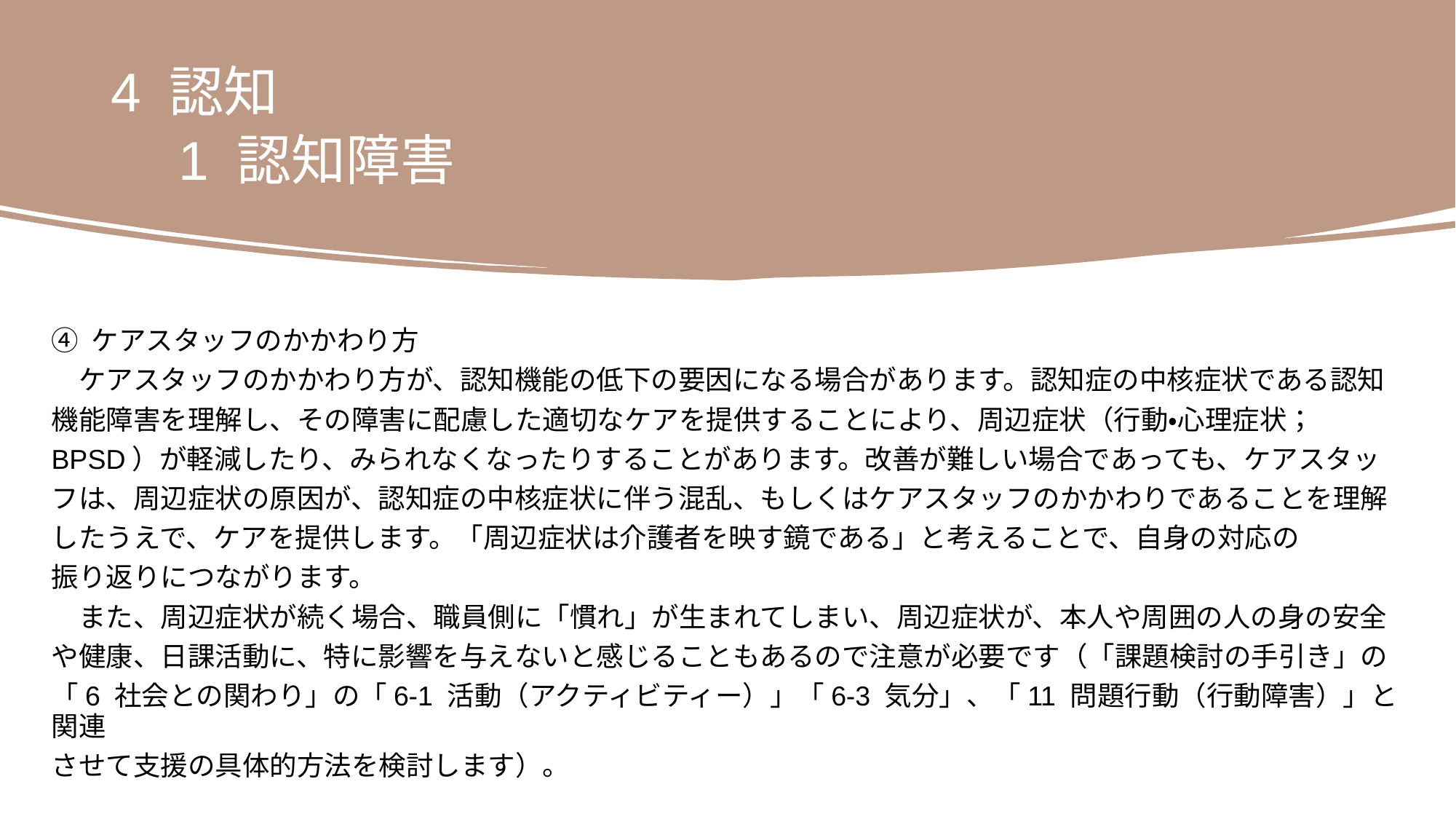

4 認知
　1 認知障害

④ ケアスタッフのかかわり方
　ケアスタッフのかかわり方が、認知機能の低下の要因になる場合があります。認知症の中核症状である認知
機能障害を理解し、その障害に配慮した適切なケアを提供することにより、周辺症状（行動・心理症状；
BPSD）が軽減したり、みられなくなったりすることがあります。改善が難しい場合であっても、ケアスタッ
フは、周辺症状の原因が、認知症の中核症状に伴う混乱、もしくはケアスタッフのかかわりであることを理解
したうえで、ケアを提供します。「周辺症状は介護者を映す鏡である」と考えることで、自身の対応の
振り返りにつながります。
　また、周辺症状が続く場合、職員側に「慣れ」が生まれてしまい、周辺症状が、本人や周囲の人の身の安全
や健康、日課活動に、特に影響を与えないと感じることもあるので注意が必要です（「課題検討の手引き」の
「6 社会との関わり」の「6-1 活動（アクティビティー）」「6-3 気分」、「11 問題行動（行動障害）」と関連
させて支援の具体的方法を検討します）。